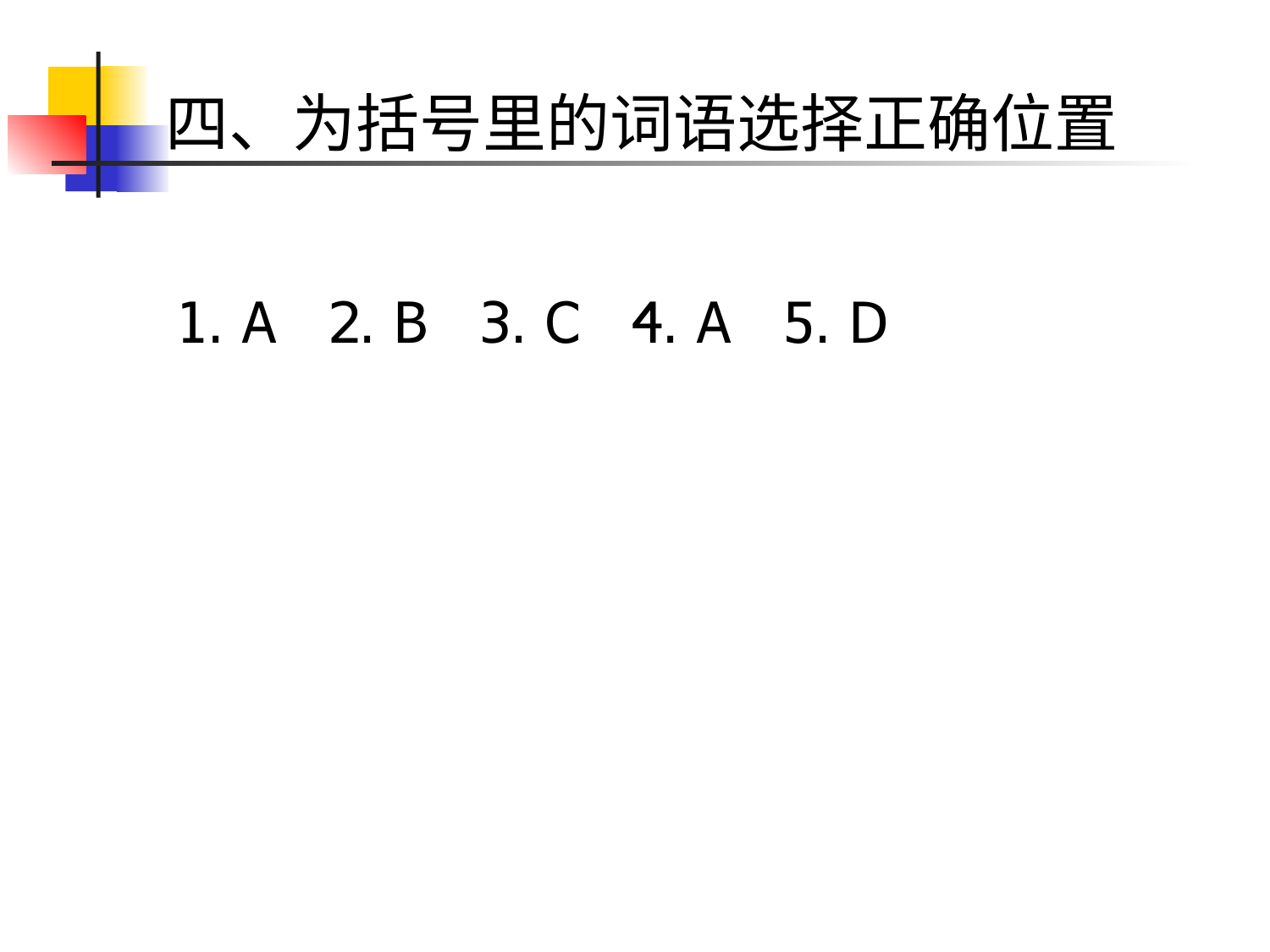

# 四、为括号里的词语选择正确位置
1. A   2. B   3. C   4. A   5. D